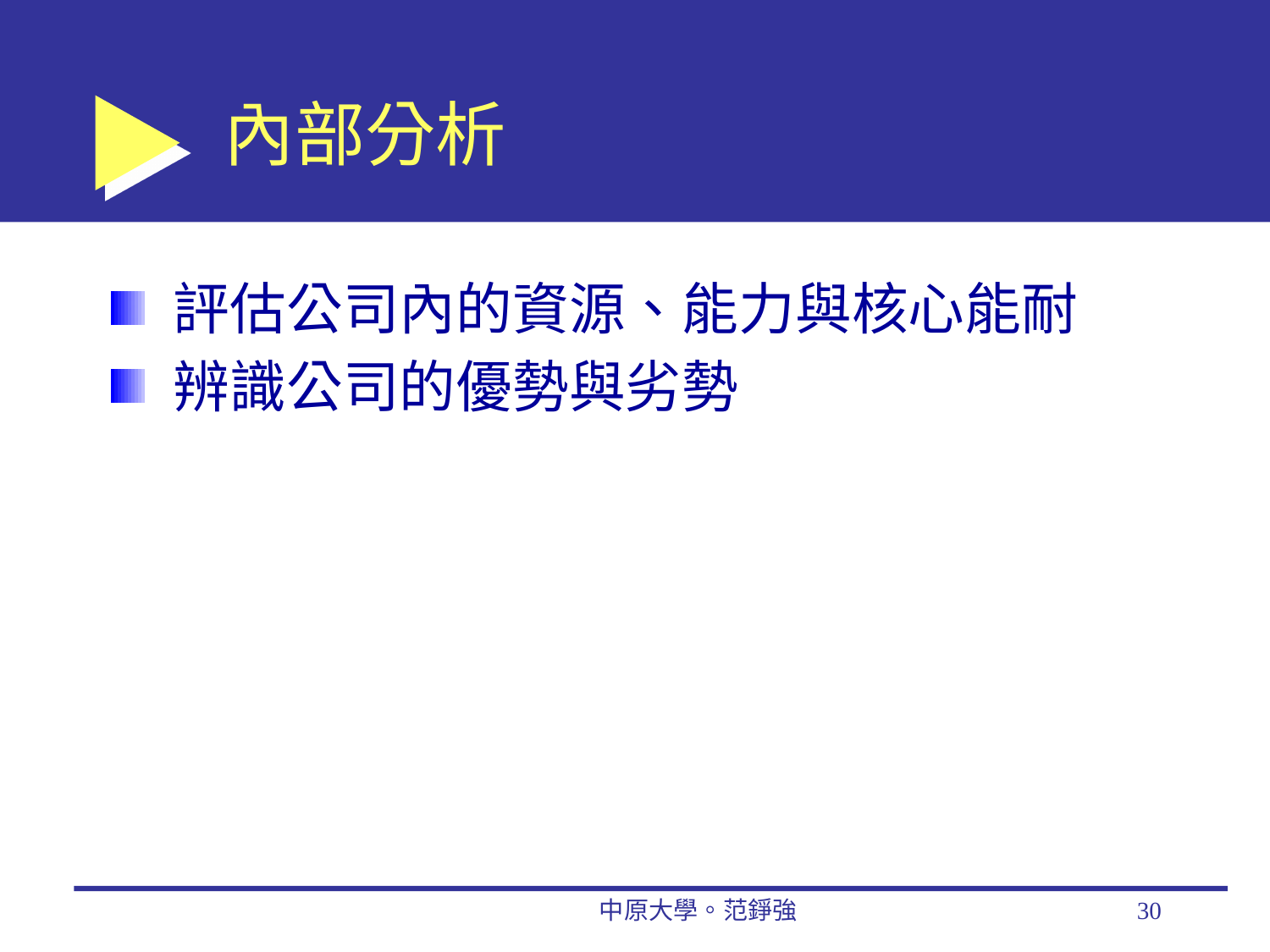

# 內部分析
評估公司內的資源、能力與核心能耐
辨識公司的優勢與劣勢

中原大學。范錚強
30